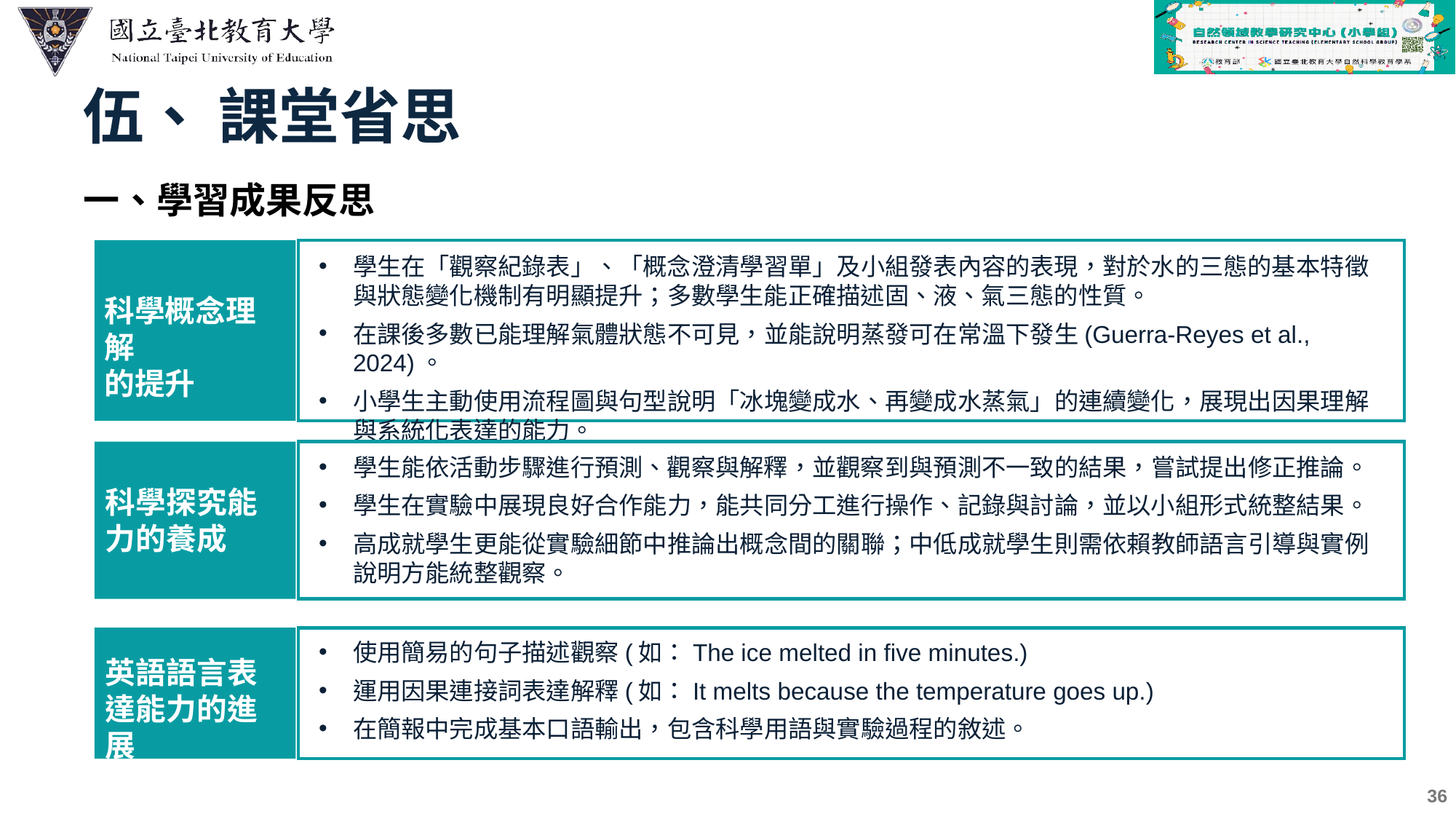

伍、 課堂省思
一、學習成果反思

科學概念理解
的提升
C
學生在「觀察紀錄表」、「概念澄清學習單」及小組發表內容的表現，對於水的三態的基本特徵與狀態變化機制有明顯提升；多數學生能正確描述固、液、氣三態的性質。
在課後多數已能理解氣體狀態不可見，並能說明蒸發可在常溫下發生(Guerra-Reyes et al., 2024)。
小學生主動使用流程圖與句型說明「冰塊變成水、再變成水蒸氣」的連續變化，展現出因果理解與系統化表達的能力。

科學探究能力的養成
C
學生能依活動步驟進行預測、觀察與解釋，並觀察到與預測不一致的結果，嘗試提出修正推論。
學生在實驗中展現良好合作能力，能共同分工進行操作、記錄與討論，並以小組形式統整結果。
高成就學生更能從實驗細節中推論出概念間的關聯；中低成就學生則需依賴教師語言引導與實例說明方能統整觀察。

英語語言表達能力的進展
C
使用簡易的句子描述觀察(如：The ice melted in five minutes.)
運用因果連接詞表達解釋(如：It melts because the temperature goes up.)
在簡報中完成基本口語輸出，包含科學用語與實驗過程的敘述。
36